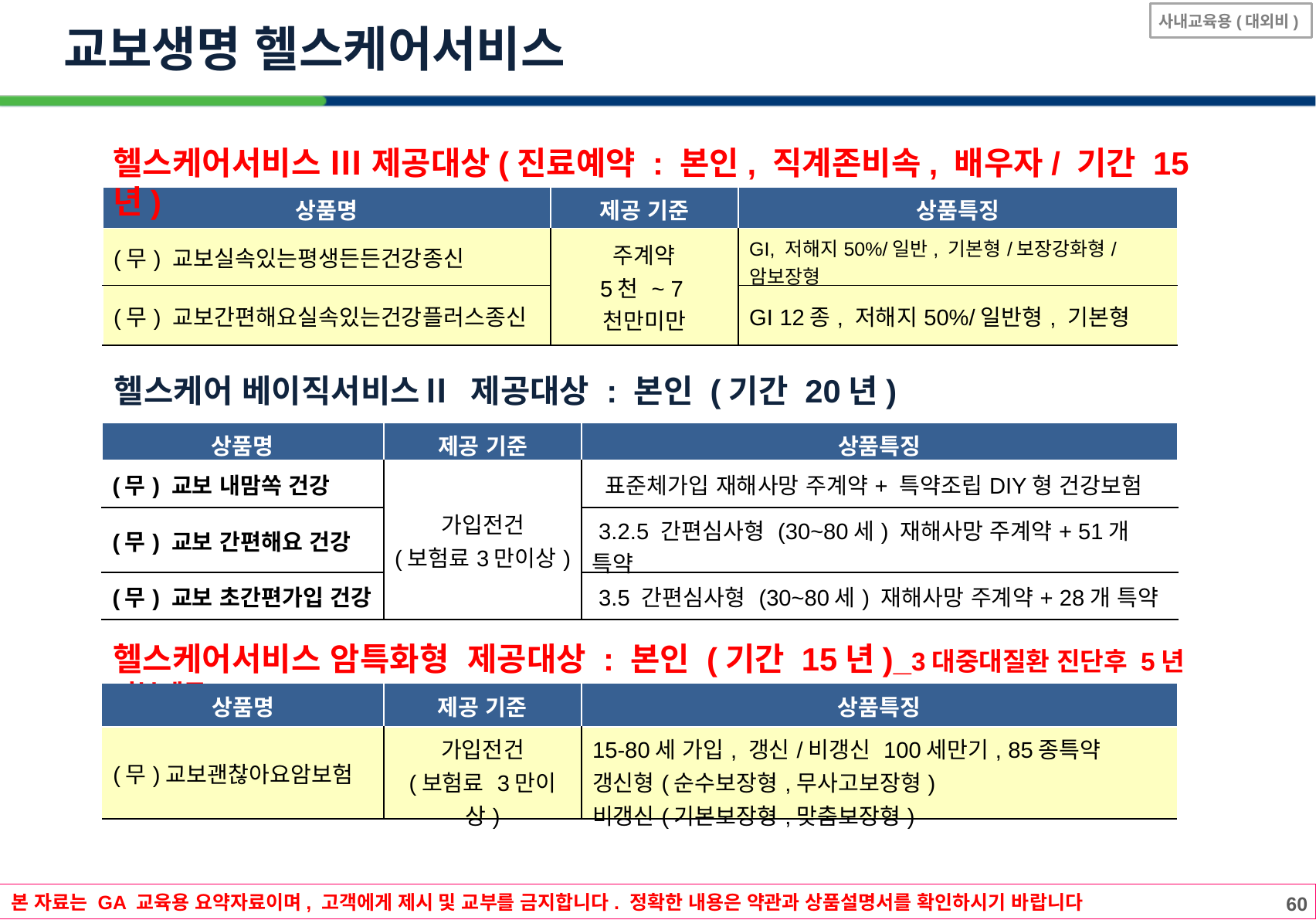

교보생명 헬스케어서비스
헬스케어서비스 Ⅲ 제공대상(진료예약 : 본인, 직계존비속, 배우자/ 기간 15년)
| 상품명 | 제공 기준 | 상품특징 |
| --- | --- | --- |
| (무) 교보실속있는평생든든건강종신 | 주계약 5천 ~ 7천만미만 | GI, 저해지50%/일반, 기본형/보장강화형/암보장형 |
| (무) 교보간편해요실속있는건강플러스종신 |  | GI 12종, 저해지50%/일반형, 기본형 |
헬스케어 베이직서비스Ⅱ  제공대상 : 본인 (기간 20년)
| 상품명 | 제공 기준 | 상품특징 |
| --- | --- | --- |
| (무) 교보 내맘쏙 건강 | 가입전건 (보험료3만이상) | 표준체가입 재해사망 주계약+ 특약조립DIY형 건강보험 |
| (무) 교보 간편해요 건강 |  | 3.2.5 간편심사형 (30~80세) 재해사망 주계약+ 51개 특약 |
| (무) 교보 초간편가입 건강 |  | 3.5 간편심사형 (30~80세) 재해사망 주계약+ 28개 특약 |
헬스케어서비스 암특화형  제공대상 : 본인 (기간 15년)_3대중대질환 진단후 5년 기본제공
| 상품명 | 제공 기준 | 상품특징 |
| --- | --- | --- |
| (무)교보괜찮아요암보험 | 가입전건 (보험료 3만이상) | 15-80세 가입, 갱신/비갱신 100세만기, 85종특약 갱신형(순수보장형,무사고보장형) 비갱신(기본보장형,맞춤보장형) |
본 자료는 GA 교육용 요약자료이며, 고객에게 제시 및 교부를 금지합니다. 정확한 내용은 약관과 상품설명서를 확인하시기 바랍니다